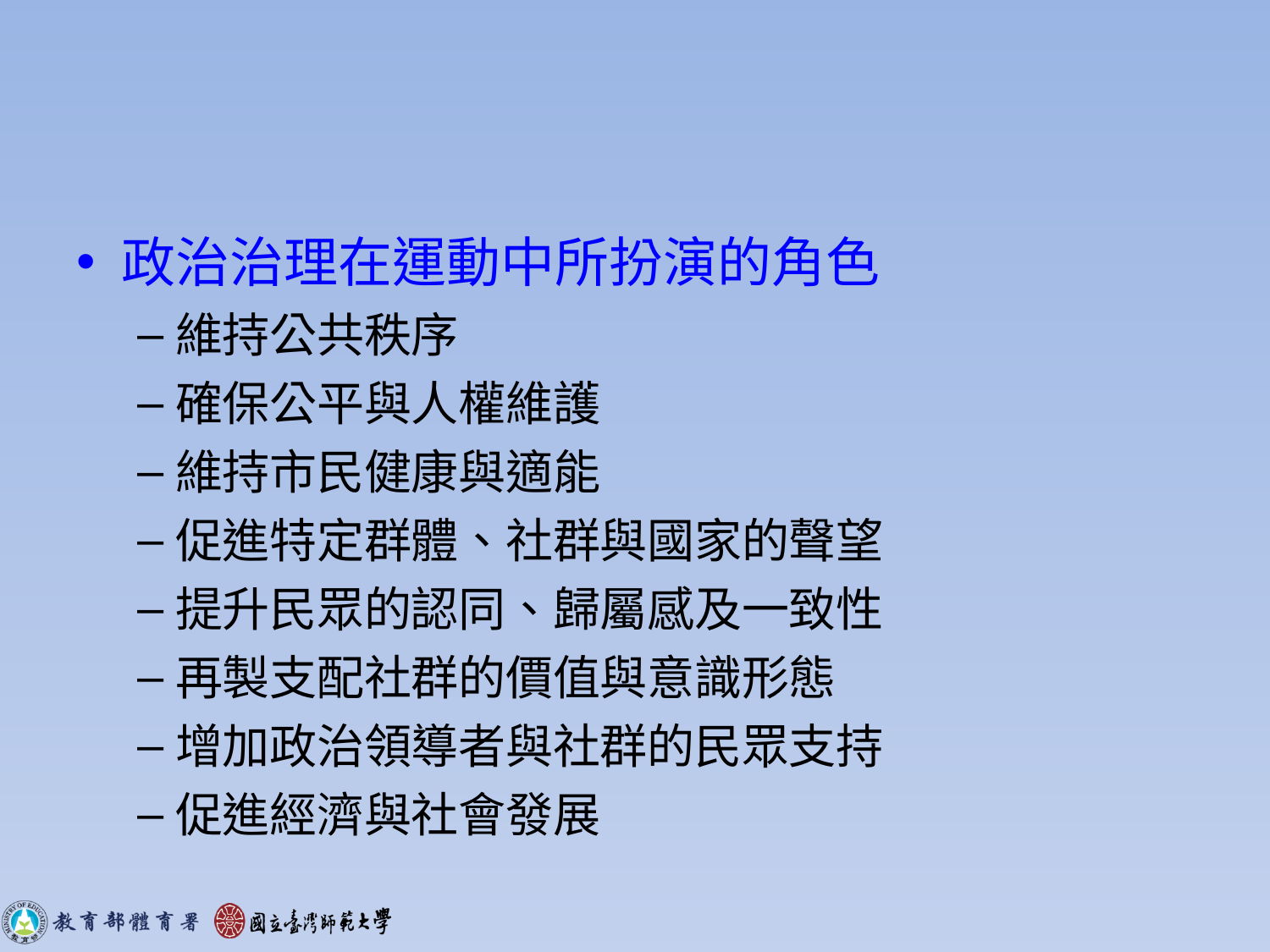

#
政治治理在運動中所扮演的角色
維持公共秩序
確保公平與人權維護
維持市民健康與適能
促進特定群體、社群與國家的聲望
提升民眾的認同、歸屬感及一致性
再製支配社群的價值與意識形態
增加政治領導者與社群的民眾支持
促進經濟與社會發展